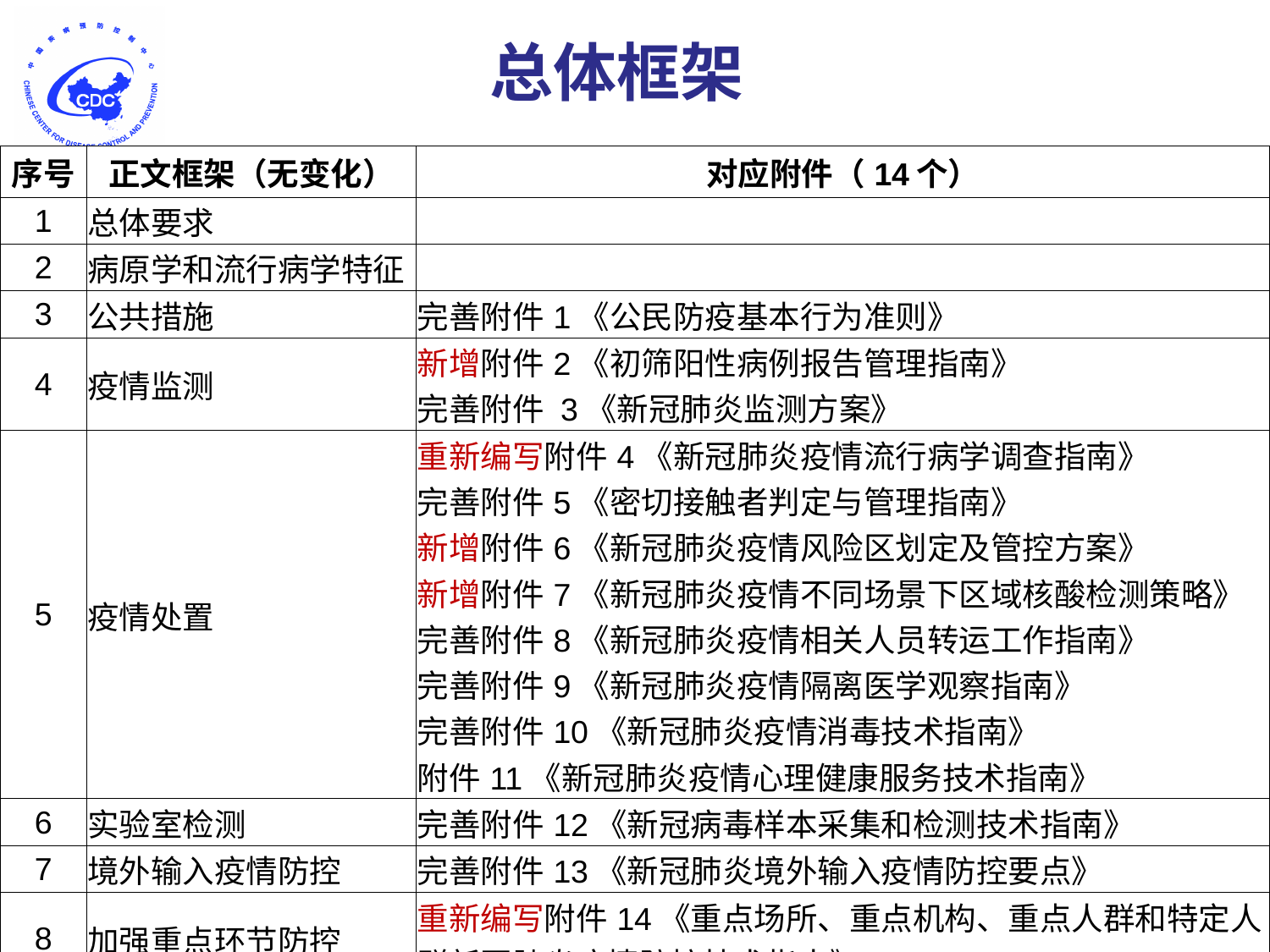

# 总体框架
| 序号 | 正文框架（无变化） | 对应附件（14个） |
| --- | --- | --- |
| 1 | 总体要求 |  |
| 2 | 病原学和流行病学特征 |  |
| 3 | 公共措施 | 完善附件1《公民防疫基本行为准则》 |
| 4 | 疫情监测 | 新增附件2《初筛阳性病例报告管理指南》 完善附件 3《新冠肺炎监测方案》 |
| 5 | 疫情处置 | 重新编写附件4《新冠肺炎疫情流行病学调查指南》 完善附件5《密切接触者判定与管理指南》 新增附件6《新冠肺炎疫情风险区划定及管控方案》 新增附件7《新冠肺炎疫情不同场景下区域核酸检测策略》 完善附件8《新冠肺炎疫情相关人员转运工作指南》 完善附件9《新冠肺炎疫情隔离医学观察指南》 完善附件10《新冠肺炎疫情消毒技术指南》 附件11《新冠肺炎疫情心理健康服务技术指南》 |
| 6 | 实验室检测 | 完善附件12《新冠病毒样本采集和检测技术指南》 |
| 7 | 境外输入疫情防控 | 完善附件13《新冠肺炎境外输入疫情防控要点》 |
| 8 | 加强重点环节防控 | 重新编写附件14《重点场所、重点机构、重点人群和特定人群新冠肺炎疫情防控技术指南》 |
| 9 | 组织保障 |  |